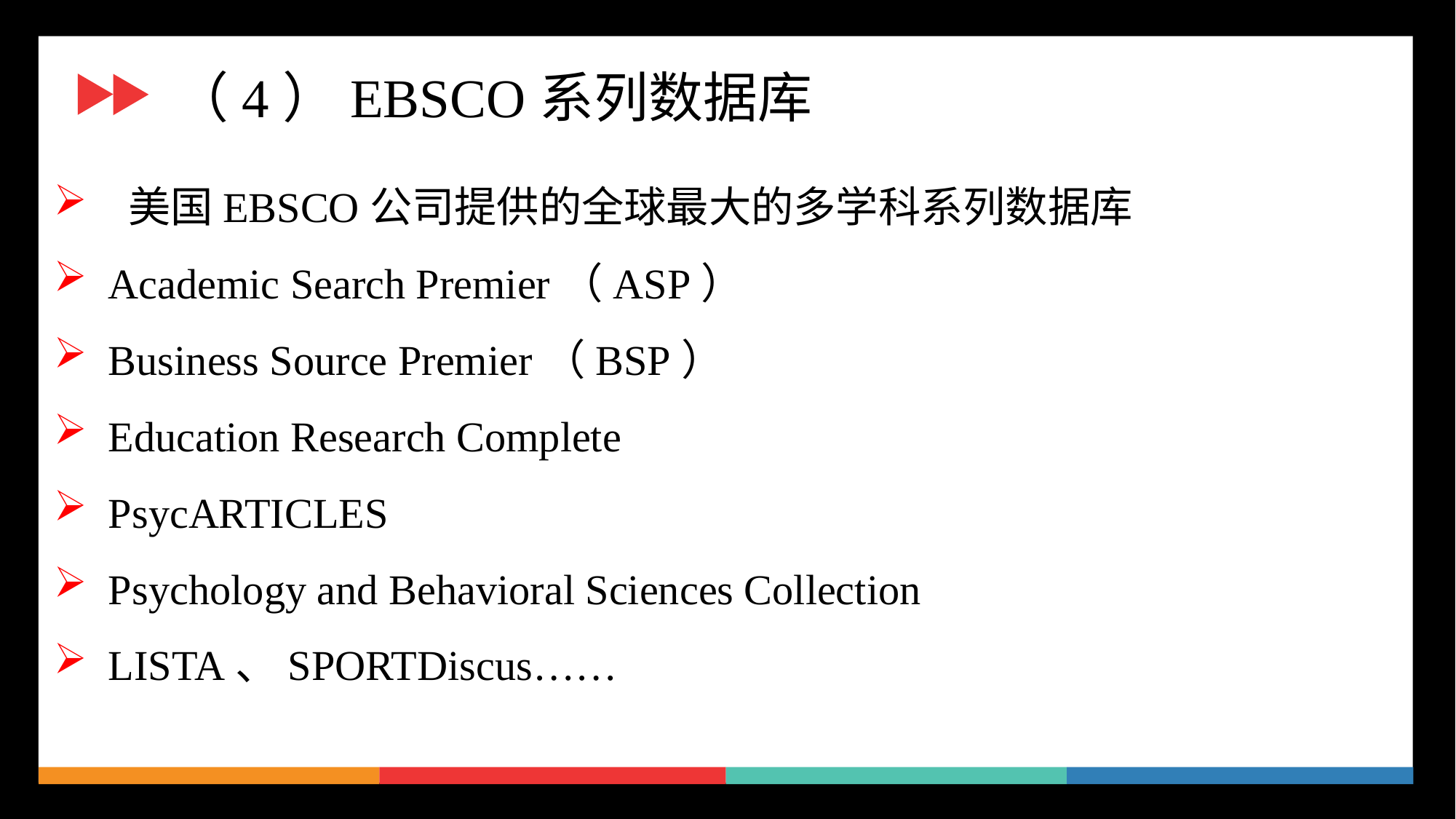

（4）EBSCO系列数据库

 美国EBSCO公司提供的全球最大的多学科系列数据库
Academic Search Premier（ASP）
Business Source Premier（BSP）
Education Research Complete
PsycARTICLES
Psychology and Behavioral Sciences Collection
LISTA、SPORTDiscus……